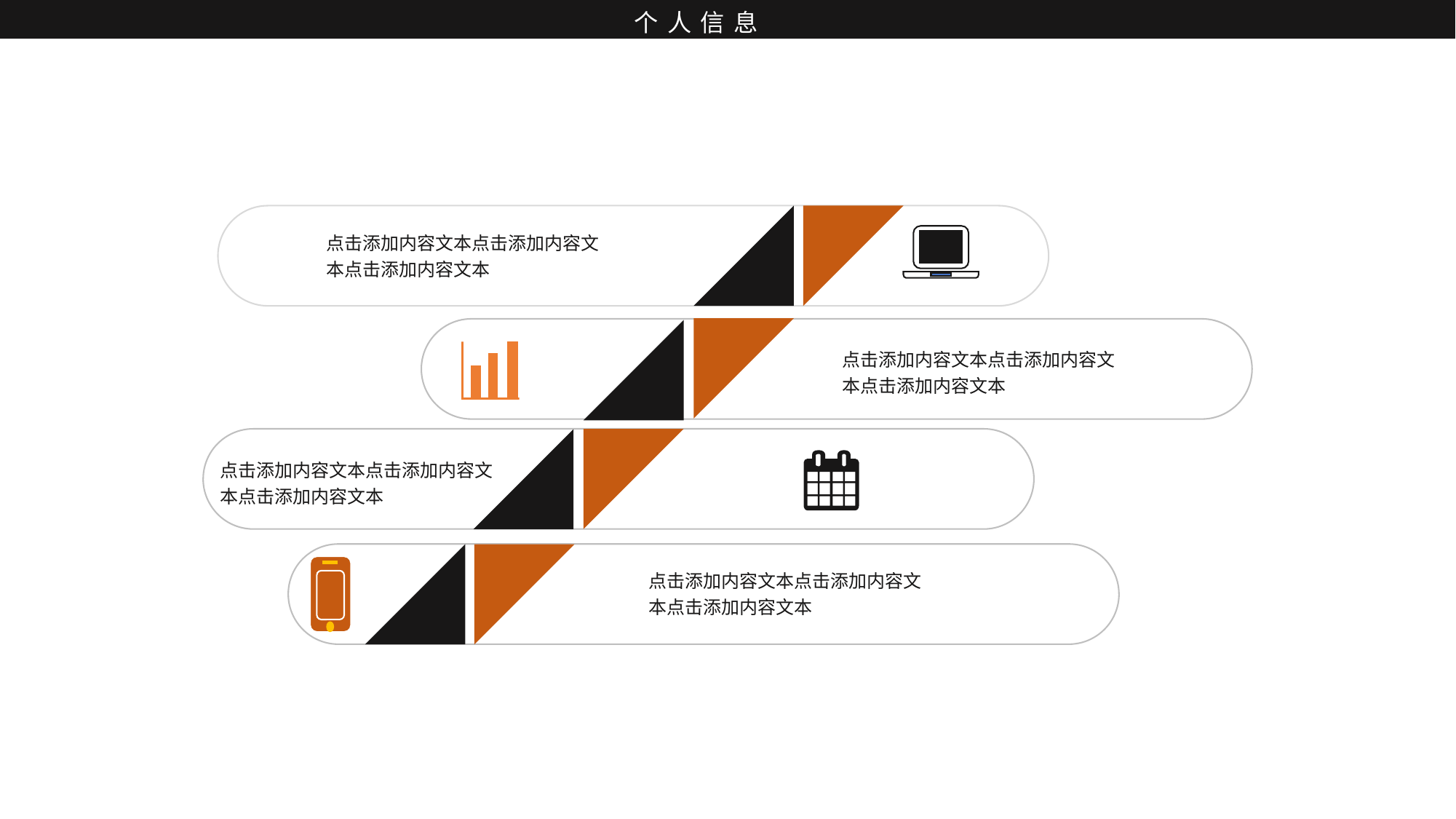

个人信息

点击添加内容文本点击添加内容文本点击添加内容文本
点击添加内容文本点击添加内容文本点击添加内容文本
点击添加内容文本点击添加内容文本点击添加内容文本
点击添加内容文本点击添加内容文本点击添加内容文本